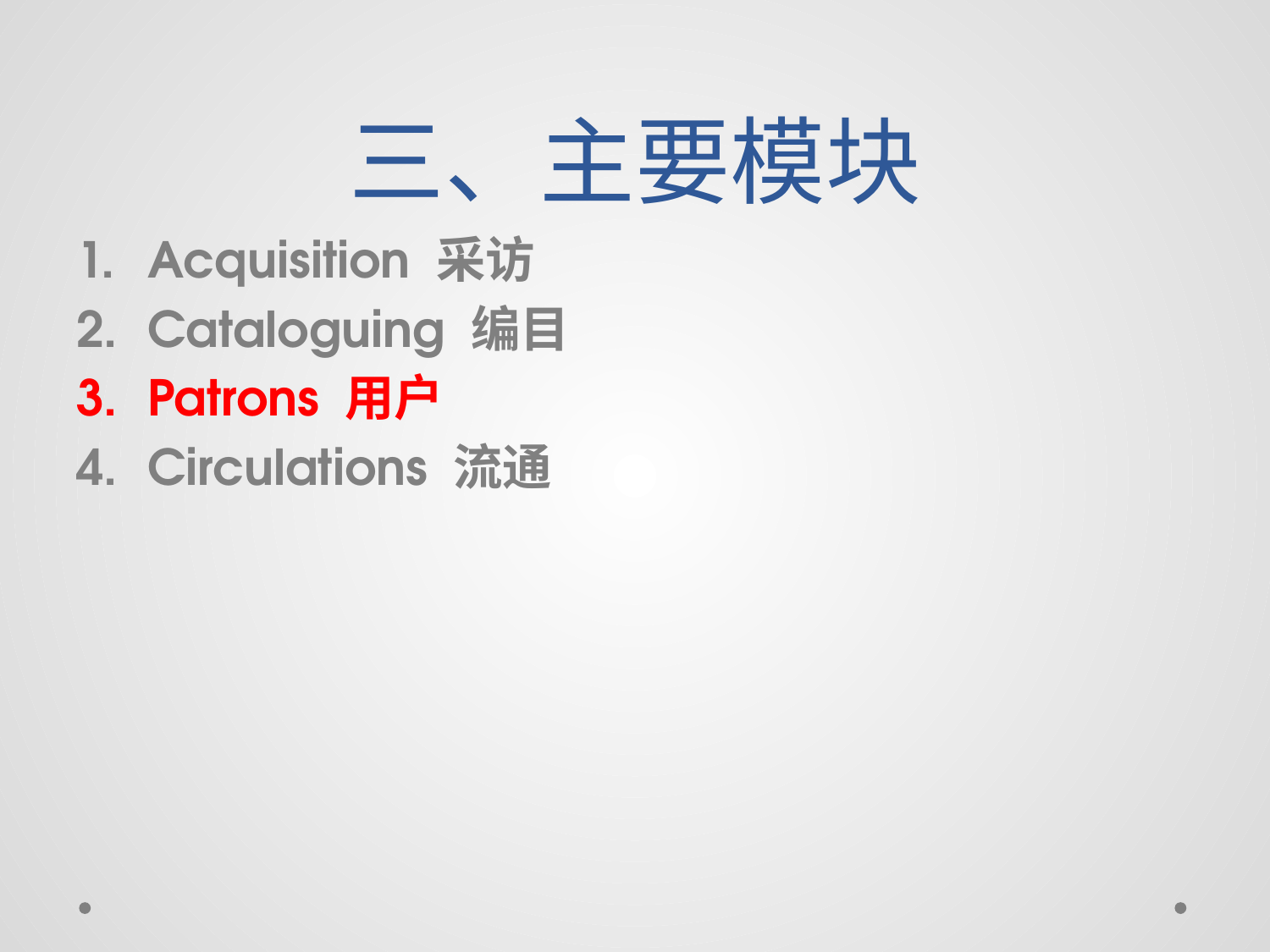

# 三、主要模块
Acquisition 采访
Cataloguing 编目
Patrons 用户
Circulations 流通